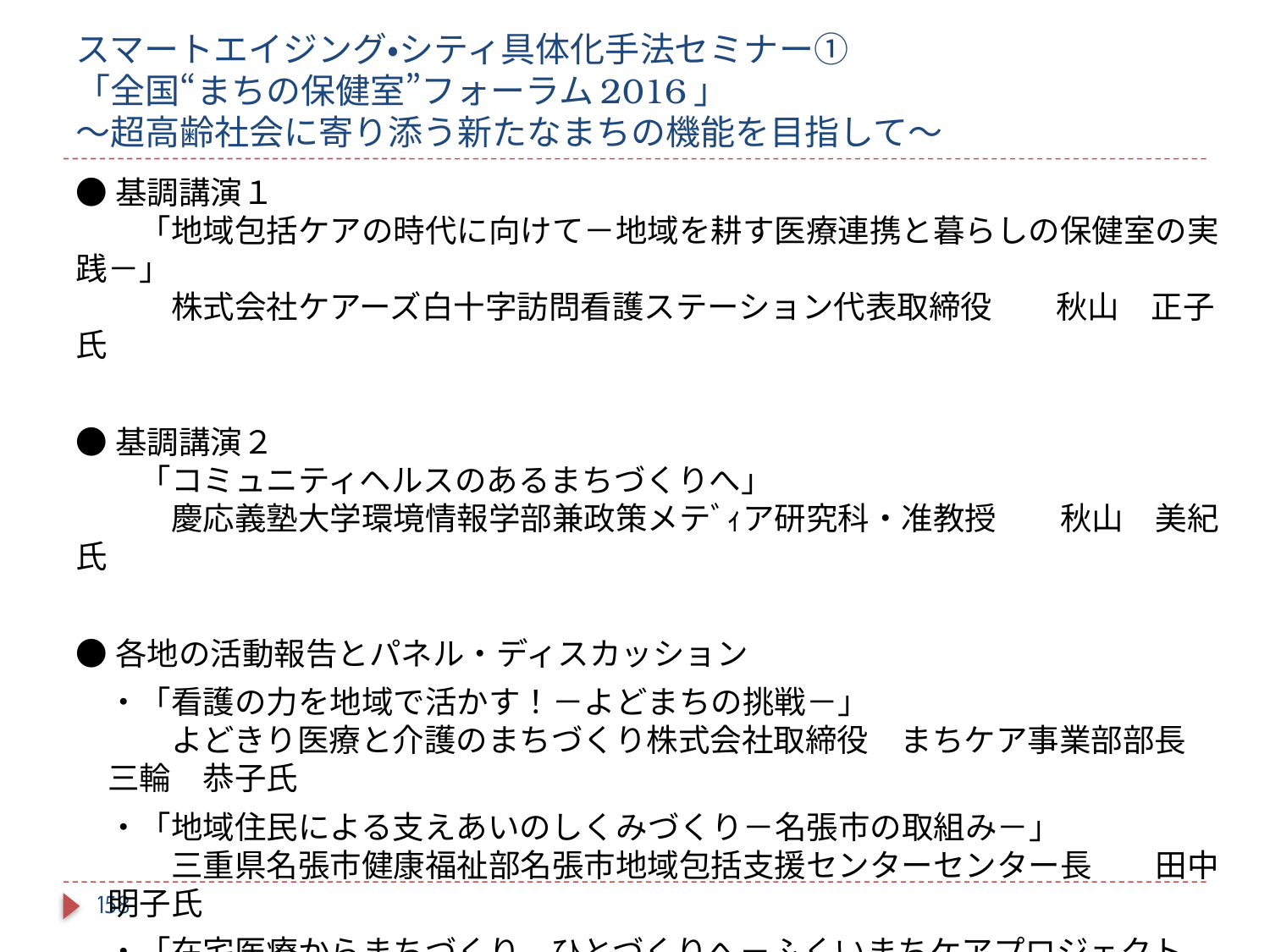

# スマートエイジング・シティ具体化手法セミナー① 「全国“まちの保健室”フォーラム2016」 ～超高齢社会に寄り添う新たなまちの機能を目指して～
●基調講演１
　　「地域包括ケアの時代に向けて－地域を耕す医療連携と暮らしの保健室の実践－」
　　　株式会社ケアーズ白十字訪問看護ステーション代表取締役　　秋山　正子氏

●基調講演２
　　「コミュニティヘルスのあるまちづくりへ」
　　　慶応義塾大学環境情報学部兼政策メテﾞｨア研究科・准教授　　秋山　美紀氏

●各地の活動報告とパネル・ディスカッション
　・「看護の力を地域で活かす！－よどまちの挑戦－」
　　　よどきり医療と介護のまちづくり株式会社取締役　まちケア事業部部長　　三輪　恭子氏
　・「地域住民による支えあいのしくみづくり－名張市の取組み－」
　　　三重県名張市健康福祉部名張市地域包括支援センターセンター長　　田中　明子氏
　・「在宅医療からまちづくり、ひとづくりへ－ふくいまちケアプロジェクト－」
　　　オレンジホームケアクリニック　みんなの保健室　代表　　紅谷　浩之氏
●資料：http://www.pref.osaka.lg.jp/jigyochosei/sac_torikumi/sac_seminar1.html

158